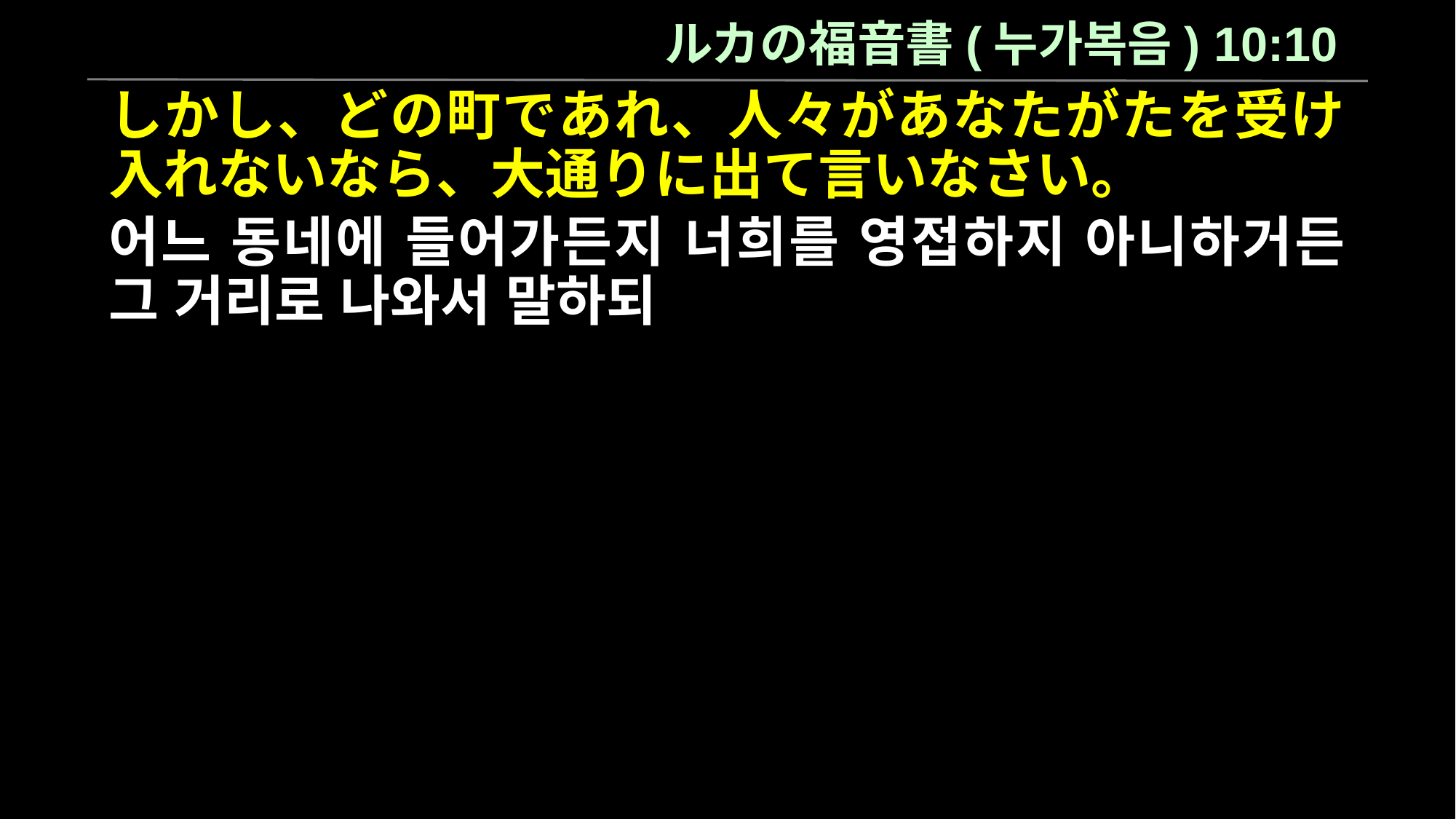

ルカの福音書(누가복음) 10:10

しかし、どの町であれ、人々があなたがたを受け入れないなら、大通りに出て言いなさい。
어느 동네에 들어가든지 너희를 영접하지 아니하거든 그 거리로 나와서 말하되